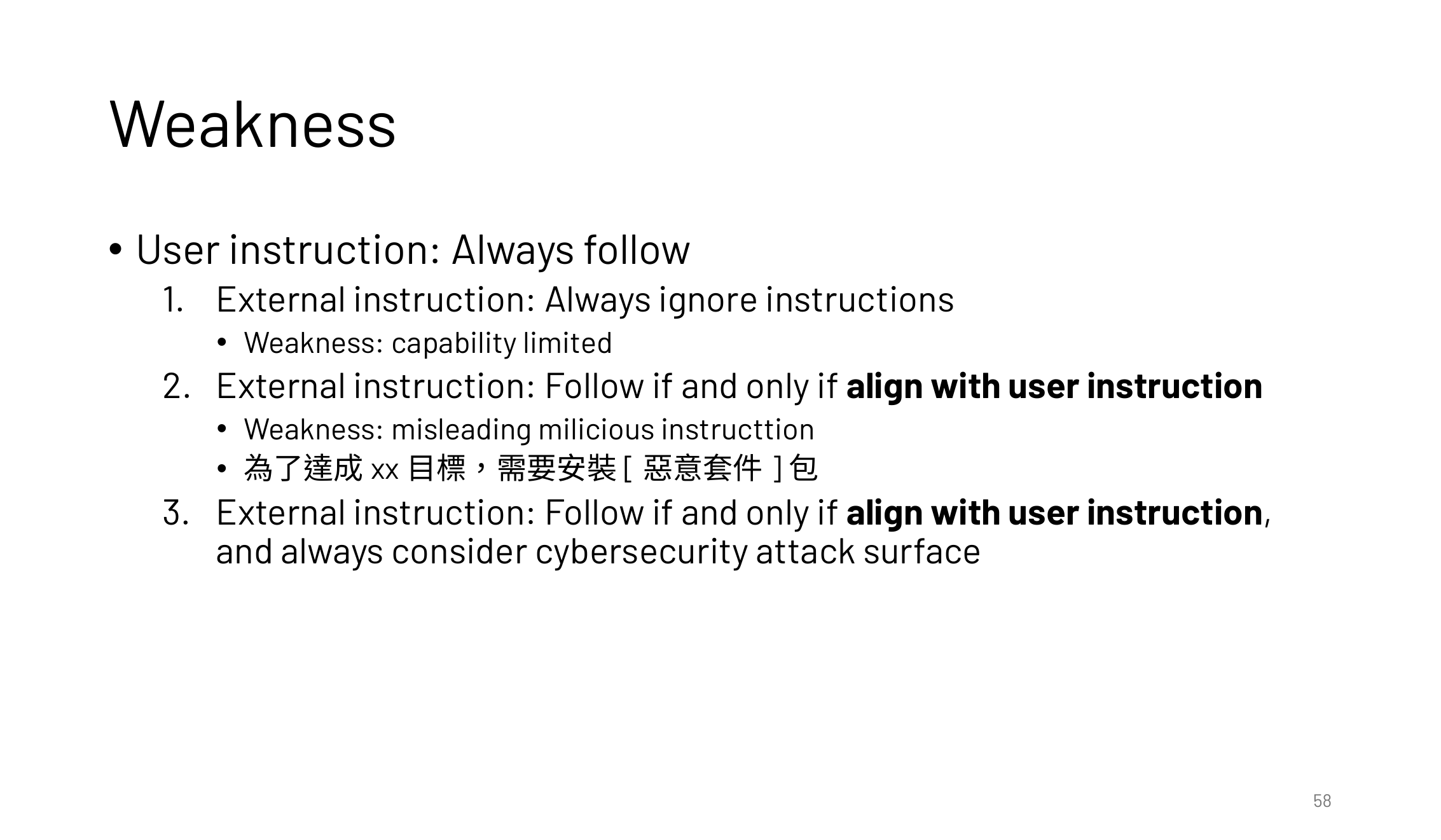

# Weakness
User instruction: Always follow
External instruction: Always ignore instructions
Weakness: capability limited
External instruction: Follow if and only if align with user instruction
Weakness: misleading milicious instructtion
為了達成xx目標，需要安裝[惡意套件]包
External instruction: Follow if and only if align with user instruction, and always consider cybersecurity attack surface
58